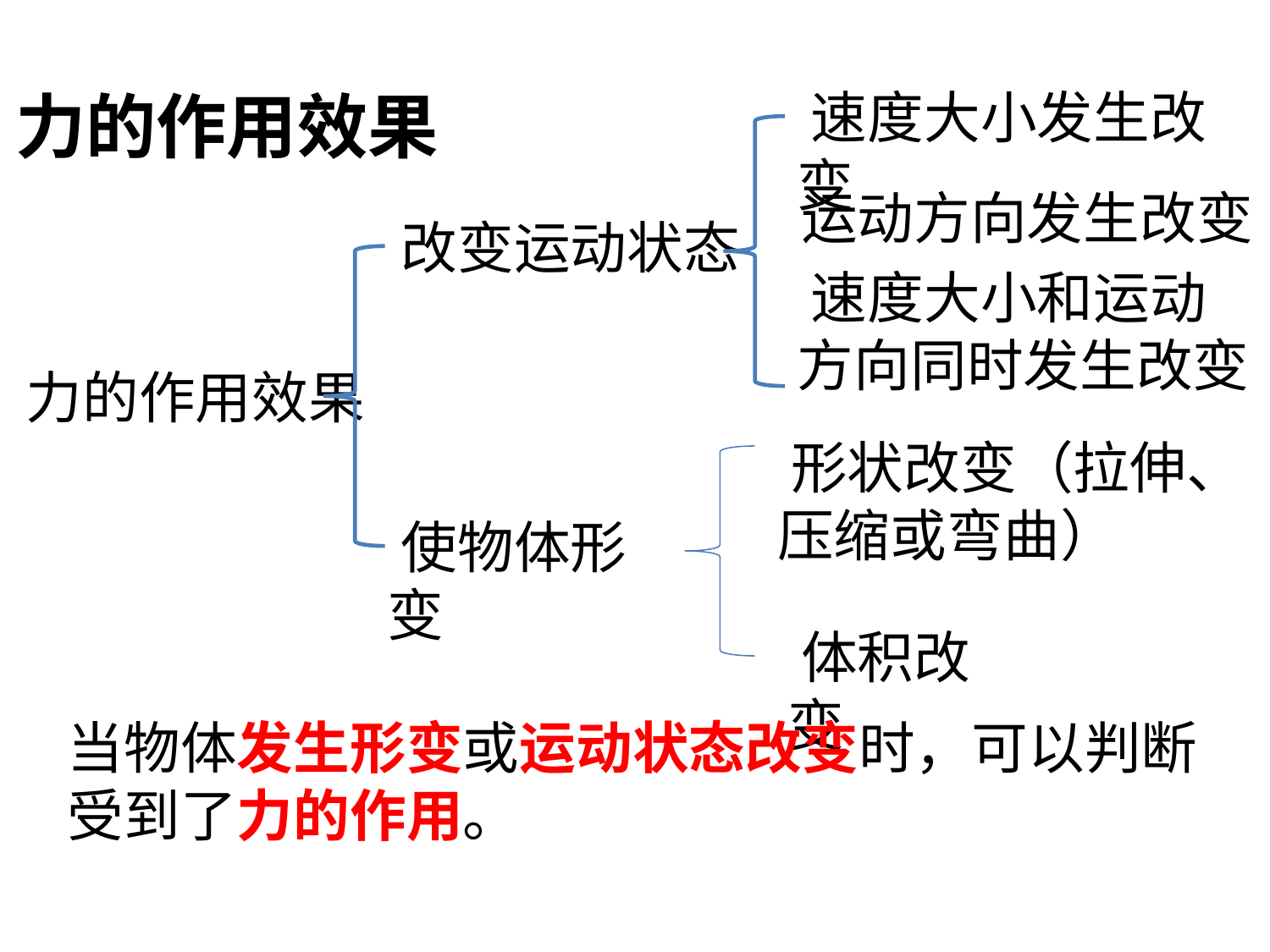

力的作用效果
﻿﻿速度大小发生改变

﻿﻿运动方向发生改变
﻿﻿改变运动状态

﻿﻿速度大小和运动方向同时发生改变
﻿﻿力的作用效果
﻿﻿形状改变（拉伸、压缩或弯曲）

﻿﻿使物体形变
﻿﻿体积改变
当物体发生形变或运动状态改变时，可以判断受到了力的作用。